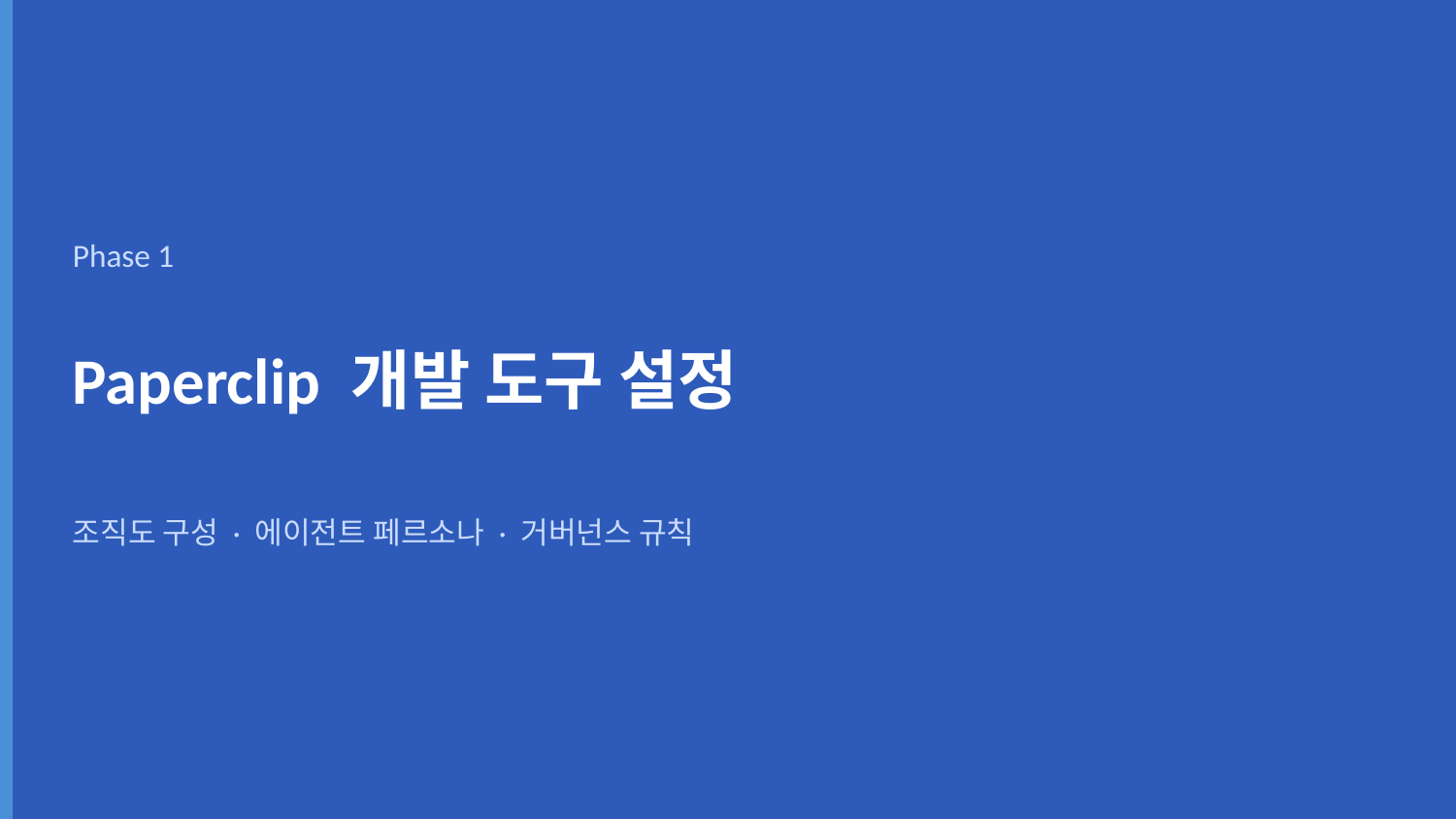

Phase 1
Paperclip 개발 도구 설정
조직도 구성 · 에이전트 페르소나 · 거버넌스 규칙